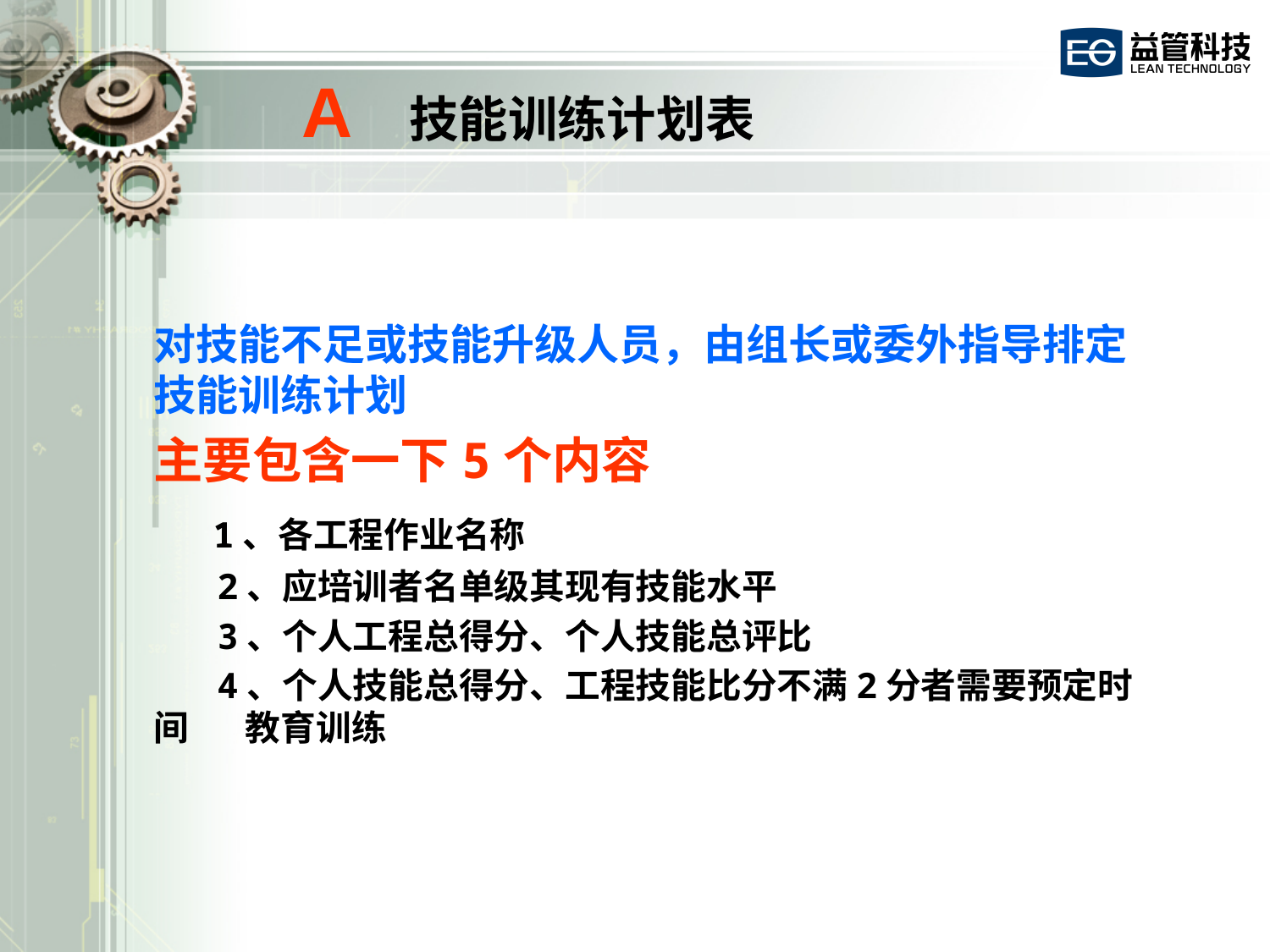

# A   技能训练计划表
对技能不足或技能升级人员，由组长或委外指导排定技能训练计划
主要包含一下5个内容
  1、各工程作业名称
   2、应培训者名单级其现有技能水平
   3、个人工程总得分、个人技能总评比
   4、个人技能总得分、工程技能比分不满2分者需要预定时间       教育训练